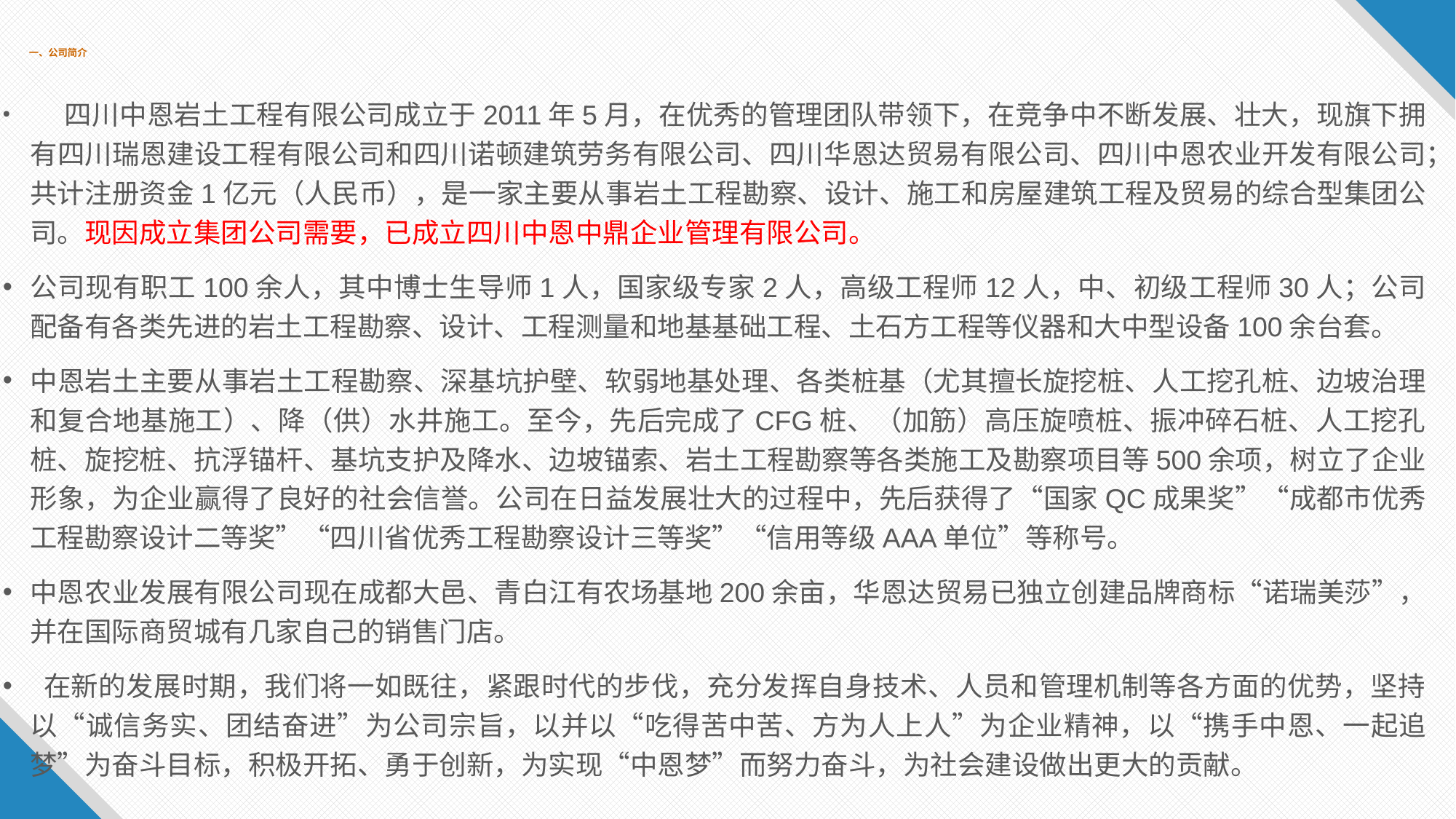

# 一、公司简介
      四川中恩岩土工程有限公司成立于2011年5月，在优秀的管理团队带领下，在竞争中不断发展、壮大，现旗下拥有四川瑞恩建设工程有限公司和四川诺顿建筑劳务有限公司、四川华恩达贸易有限公司、四川中恩农业开发有限公司；共计注册资金1亿元（人民币），是一家主要从事岩土工程勘察、设计、施工和房屋建筑工程及贸易的综合型集团公司。现因成立集团公司需要，已成立四川中恩中鼎企业管理有限公司。
公司现有职工100余人，其中博士生导师1人，国家级专家2人，高级工程师12人，中、初级工程师30人；公司配备有各类先进的岩土工程勘察、设计、工程测量和地基基础工程、土石方工程等仪器和大中型设备100余台套。
中恩岩土主要从事岩土工程勘察、深基坑护壁、软弱地基处理、各类桩基（尤其擅长旋挖桩、人工挖孔桩、边坡治理和复合地基施工）、降（供）水井施工。至今，先后完成了CFG桩、（加筋）高压旋喷桩、振冲碎石桩、人工挖孔桩、旋挖桩、抗浮锚杆、基坑支护及降水、边坡锚索、岩土工程勘察等各类施工及勘察项目等500余项，树立了企业形象，为企业赢得了良好的社会信誉。公司在日益发展壮大的过程中，先后获得了“国家QC成果奖”“成都市优秀工程勘察设计二等奖”“四川省优秀工程勘察设计三等奖”“信用等级AAA单位”等称号。
中恩农业发展有限公司现在成都大邑、青白江有农场基地200余亩，华恩达贸易已独立创建品牌商标“诺瑞美莎”，并在国际商贸城有几家自己的销售门店。
 在新的发展时期，我们将一如既往，紧跟时代的步伐，充分发挥自身技术、人员和管理机制等各方面的优势，坚持以“诚信务实、团结奋进”为公司宗旨，以并以“吃得苦中苦、方为人上人”为企业精神，以“携手中恩、一起追梦”为奋斗目标，积极开拓、勇于创新，为实现“中恩梦”而努力奋斗，为社会建设做出更大的贡献。